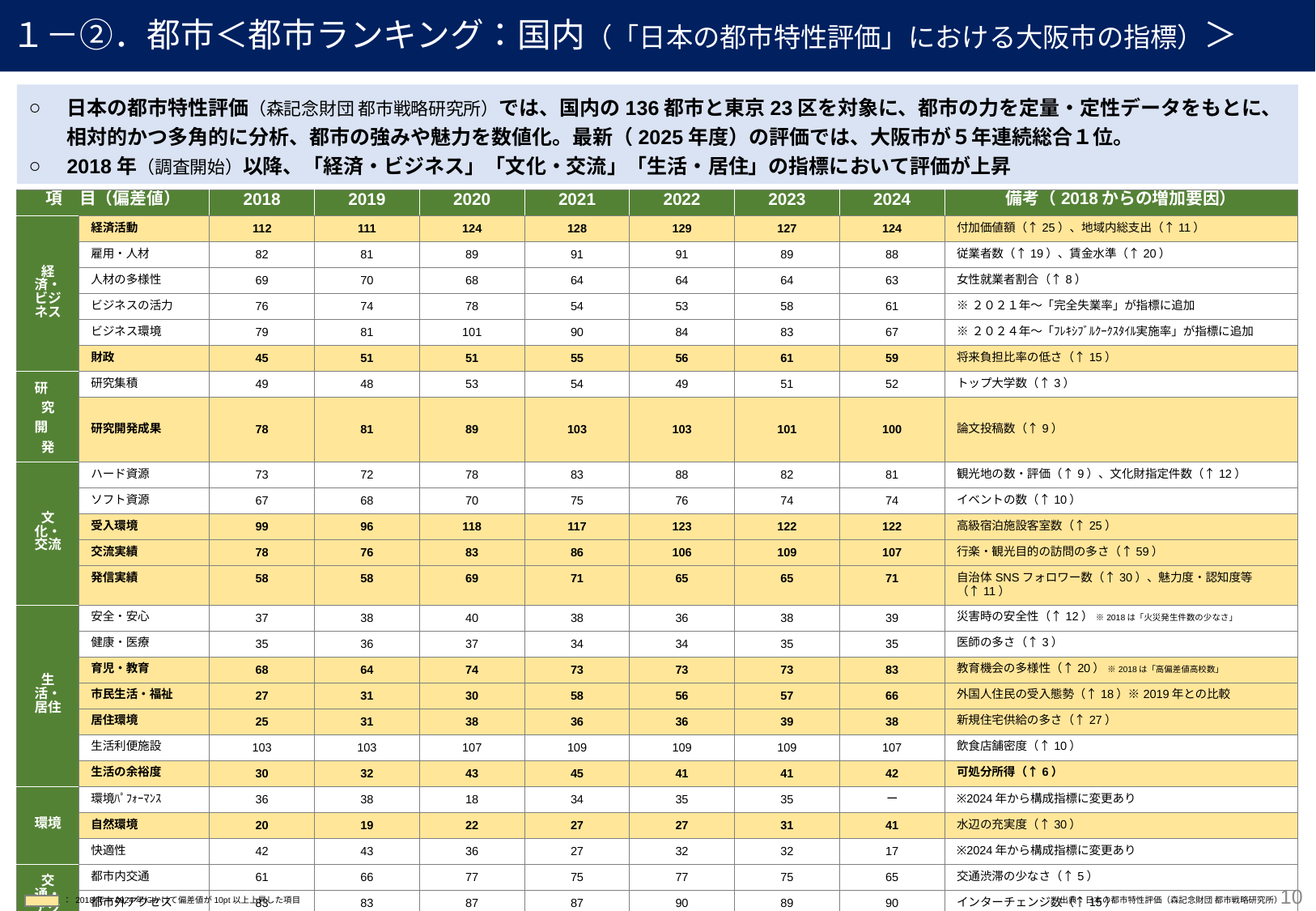

１－②．都市＜都市ランキング：国内（「日本の都市特性評価」における大阪市の指標）＞

日本の都市特性評価（森記念財団 都市戦略研究所）では、国内の136都市と東京23区を対象に、都市の力を定量・定性データをもとに、相対的かつ多角的に分析、都市の強みや魅力を数値化。最新（2025年度）の評価では、大阪市が５年連続総合１位。
2018年（調査開始）以降、「経済・ビジネス」「文化・交流」「生活・居住」の指標において評価が上昇
| 項　目（偏差値） |  | 2018 | 2019 | 2020 | 2021 | 2022 | 2023 | 2024 | 備考（2018からの増加要因） |
| --- | --- | --- | --- | --- | --- | --- | --- | --- | --- |
| 経済・ビジネス | 経済活動 | 112 | 111 | 124 | 128 | 129 | 127 | 124 | 付加価値額（↑25）、地域内総支出（↑11） |
|  | 雇用・人材 | 82 | 81 | 89 | 91 | 91 | 89 | 88 | 従業者数（↑19）、賃金水準（↑20） |
|  | 人材の多様性 | 69 | 70 | 68 | 64 | 64 | 64 | 63 | 女性就業者割合（↑8） |
|  | ビジネスの活力 | 76 | 74 | 78 | 54 | 53 | 58 | 61 | ※２０２１年～「完全失業率」が指標に追加 |
|  | ビジネス環境 | 79 | 81 | 101 | 90 | 84 | 83 | 67 | ※２０２４年～「ﾌﾚｷｼﾌﾞﾙｸｰｸｽﾀｲﾙ実施率」が指標に追加 |
|  | 財政 | 45 | 51 | 51 | 55 | 56 | 61 | 59 | 将来負担比率の低さ（↑15） |
| 研　究 開　発 | 研究集積 | 49 | 48 | 53 | 54 | 49 | 51 | 52 | トップ大学数（↑3） |
|  | 研究開発成果 | 78 | 81 | 89 | 103 | 103 | 101 | 100 | 論文投稿数（↑9） |
| 文化・交流 | ハード資源 | 73 | 72 | 78 | 83 | 88 | 82 | 81 | 観光地の数・評価（↑9）、文化財指定件数（↑12） |
|  | ソフト資源 | 67 | 68 | 70 | 75 | 76 | 74 | 74 | イベントの数（↑10） |
|  | 受入環境 | 99 | 96 | 118 | 117 | 123 | 122 | 122 | 高級宿泊施設客室数（↑25） |
|  | 交流実績 | 78 | 76 | 83 | 86 | 106 | 109 | 107 | 行楽・観光目的の訪問の多さ（↑59） |
|  | 発信実績 | 58 | 58 | 69 | 71 | 65 | 65 | 71 | 自治体SNSフォロワー数（↑30）、魅力度・認知度等（↑11） |
| 生活・居住 | 安全・安心 | 37 | 38 | 40 | 38 | 36 | 38 | 39 | 災害時の安全性（↑12） ※2018は「火災発生件数の少なさ」 |
|  | 健康・医療 | 35 | 36 | 37 | 34 | 34 | 35 | 35 | 医師の多さ（↑3） |
|  | 育児・教育 | 68 | 64 | 74 | 73 | 73 | 73 | 83 | 教育機会の多様性（↑20） ※2018は「高偏差値高校数」 |
|  | 市民生活・福祉 | 27 | 31 | 30 | 58 | 56 | 57 | 66 | 外国人住民の受入態勢（↑18）※2019年との比較 |
|  | 居住環境 | 25 | 31 | 38 | 36 | 36 | 39 | 38 | 新規住宅供給の多さ（↑27） |
|  | 生活利便施設 | 103 | 103 | 107 | 109 | 109 | 109 | 107 | 飲食店舗密度（↑10） |
|  | 生活の余裕度 | 30 | 32 | 43 | 45 | 41 | 41 | 42 | 可処分所得（↑6） |
| 環境 | 環境ﾊﾟﾌｫｰﾏﾝｽ | 36 | 38 | 18 | 34 | 35 | 35 | ー | ※2024年から構成指標に変更あり |
|  | 自然環境 | 20 | 19 | 22 | 27 | 27 | 31 | 41 | 水辺の充実度（↑30） |
|  | 快適性 | 42 | 43 | 36 | 27 | 32 | 32 | 17 | ※2024年から構成指標に変更あり |
| 交通・ アクセス | 都市内交通 | 61 | 66 | 77 | 75 | 77 | 75 | 65 | 交通渋滞の少なさ（↑5） |
|  | 都市外アクセス | 83 | 83 | 87 | 87 | 90 | 89 | 90 | インターチェンジ数（↑15） |
|  | 移動の容易性 | 68 | 68 | 66 | 84 | 86 | 84 | 77 | 通勤時間の短さ（↑8） |

10
： 2018年→2024年にかけて偏差値が10pt以上上昇した項目

出典：日本の都市特性評価（森記念財団 都市戦略研究所）